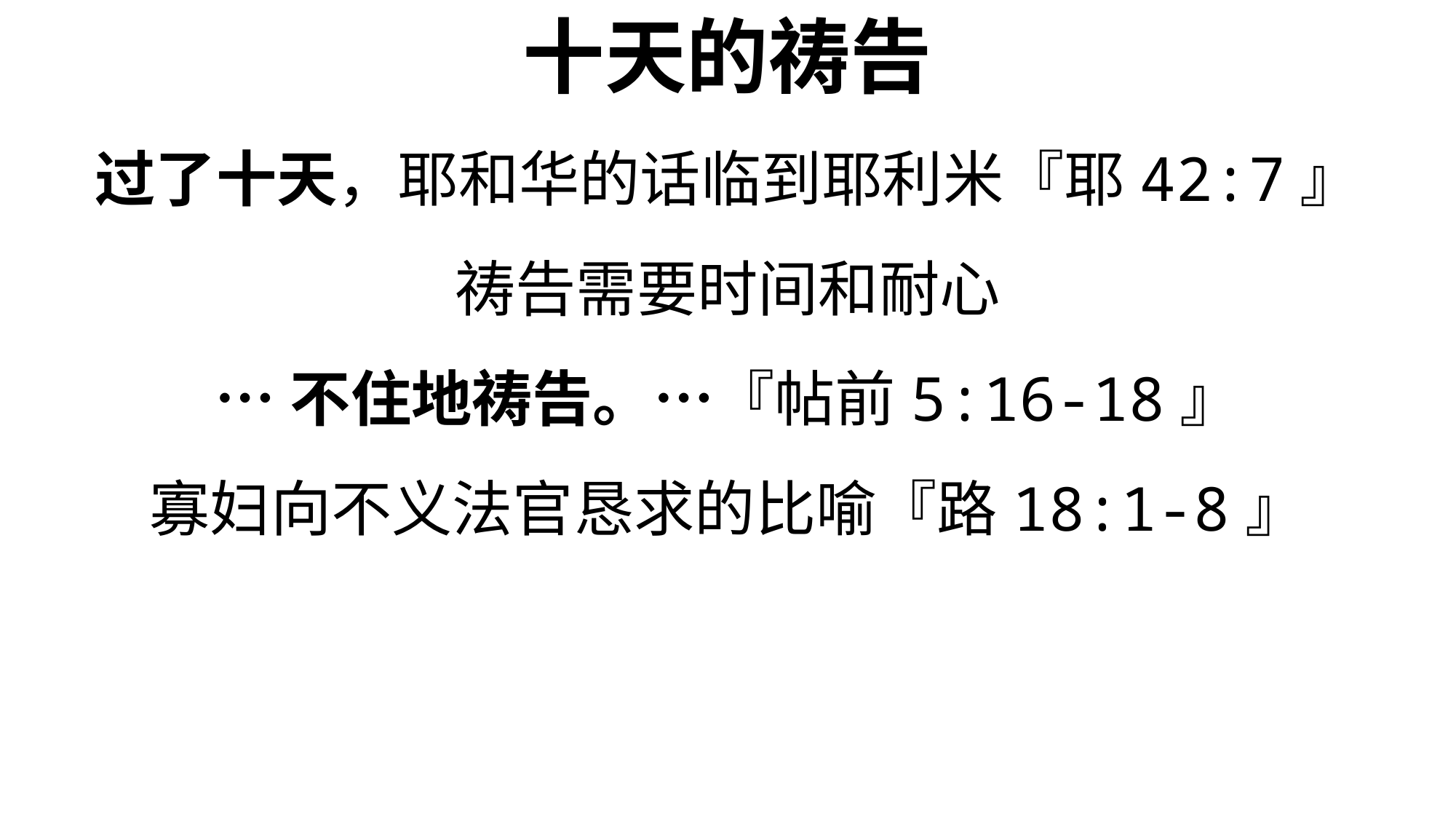

十天的祷告
过了十天，耶和华的话临到耶利米『耶42:7』
祷告需要时间和耐心
…不住地祷告。…『帖前5:16-18』
寡妇向不义法官恳求的比喻『路18:1-8』